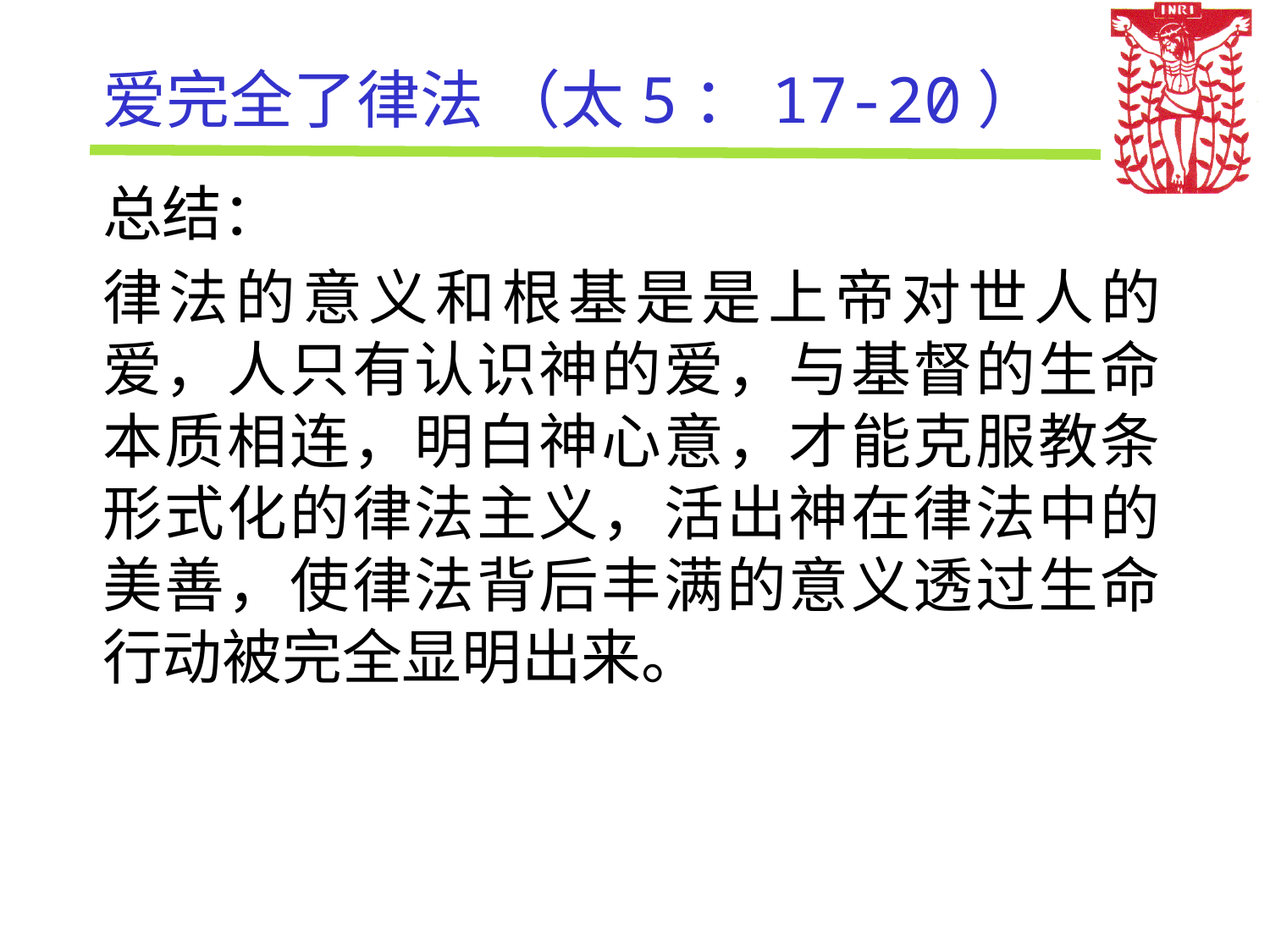

# 爱完全了律法 （太5：17-20）
总结：
律法的意义和根基是是上帝对世人的爱，人只有认识神的爱，与基督的生命本质相连，明白神心意，才能克服教条形式化的律法主义，活出神在律法中的美善，使律法背后丰满的意义透过生命行动被完全显明出来。